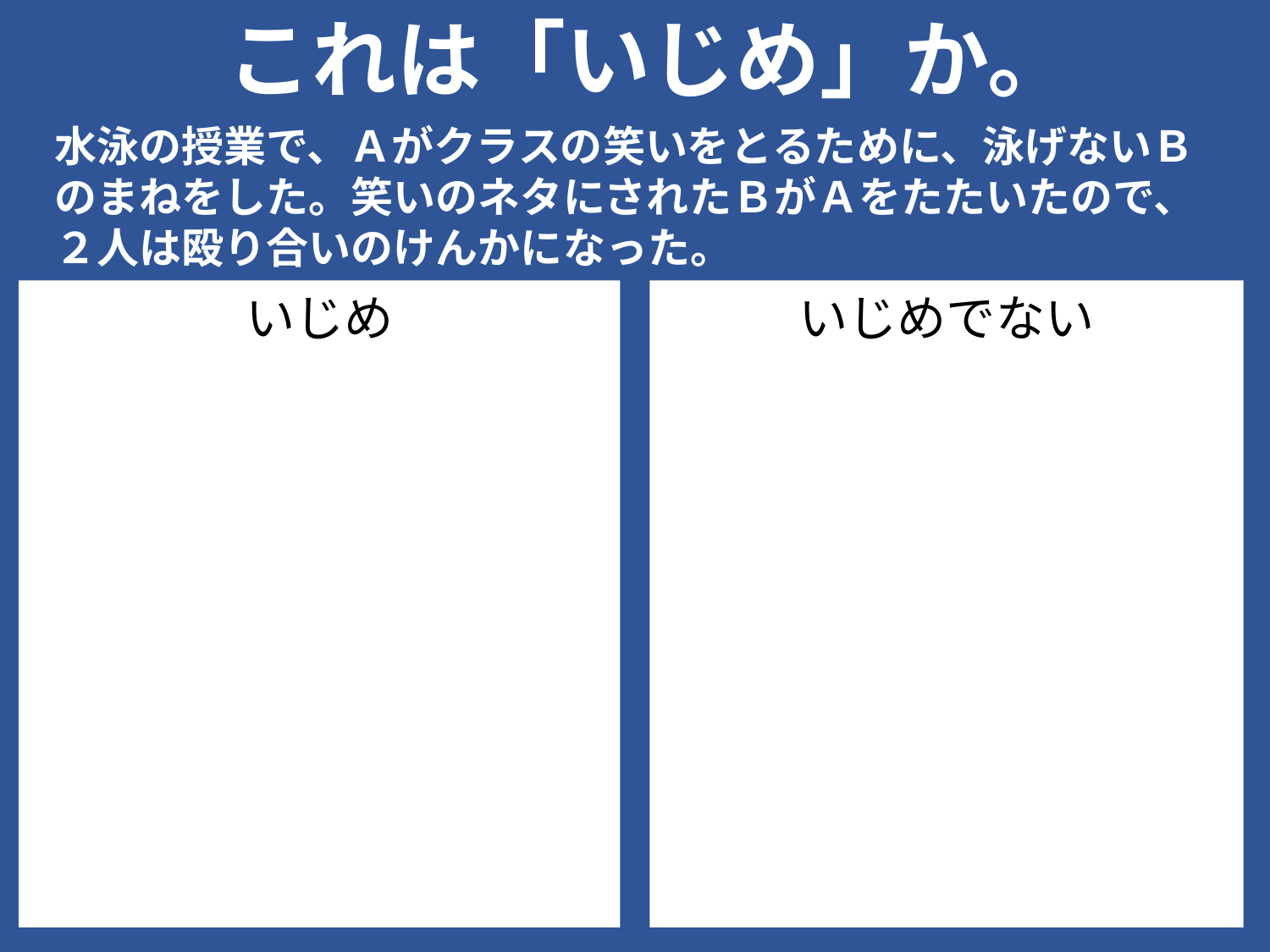

これは「いじめ」か。
水泳の授業で、Ａがクラスの笑いをとるために、泳げないＢのまねをした。笑いのネタにされたＢがＡをたたいたので、２人は殴り合いのけんかになった。
いじめ

いじめでない